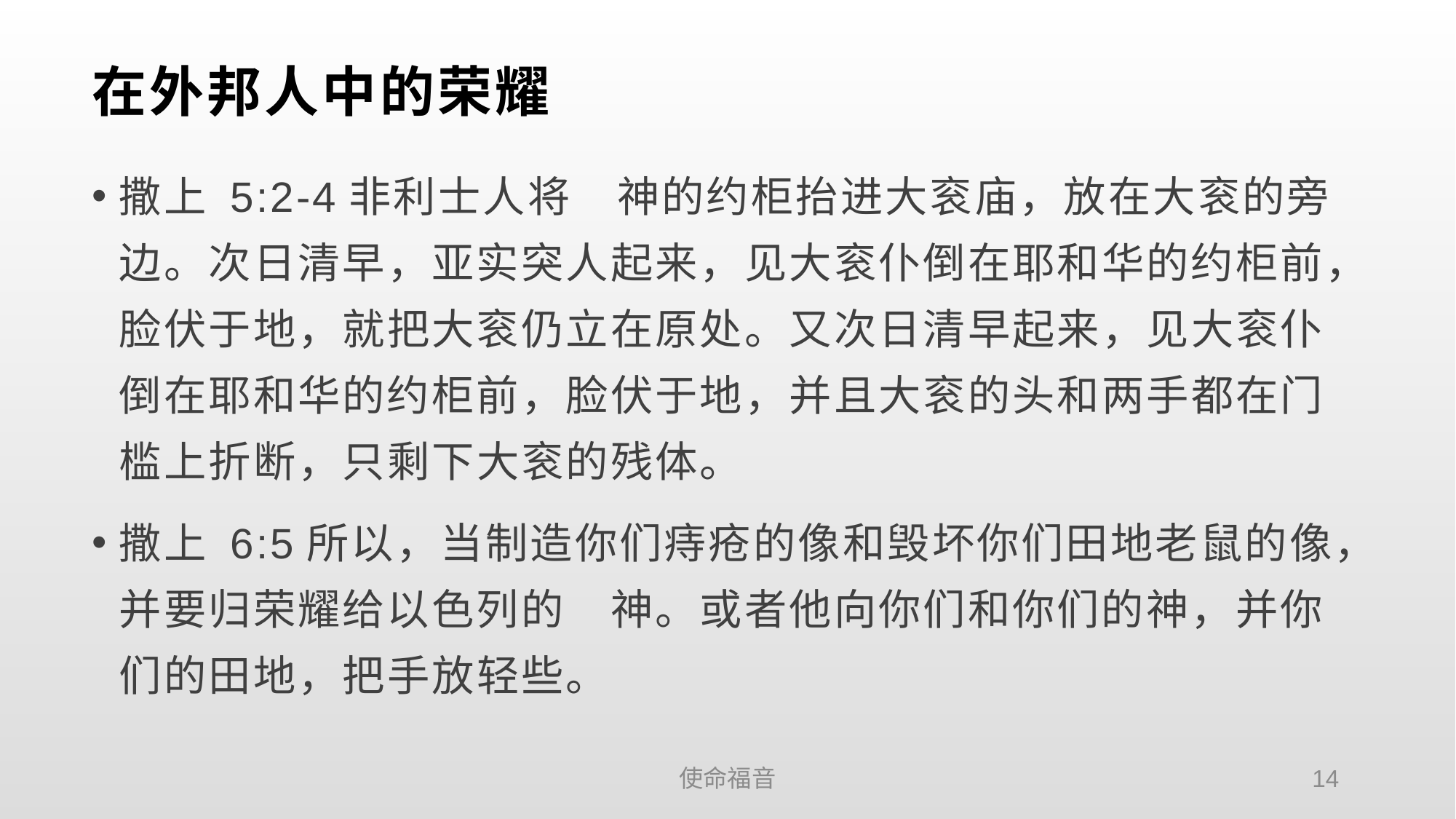

# 在外邦人中的荣耀
撒上 5:2-4非利士人将　神的约柜抬进大衮庙，放在大衮的旁边。次日清早，亚实突人起来，见大衮仆倒在耶和华的约柜前，脸伏于地，就把大衮仍立在原处。又次日清早起来，见大衮仆倒在耶和华的约柜前，脸伏于地，并且大衮的头和两手都在门槛上折断，只剩下大衮的残体。
撒上 6:5所以，当制造你们痔疮的像和毁坏你们田地老鼠的像，并要归荣耀给以色列的　神。或者他向你们和你们的神，并你们的田地，把手放轻些。
使命福音
14